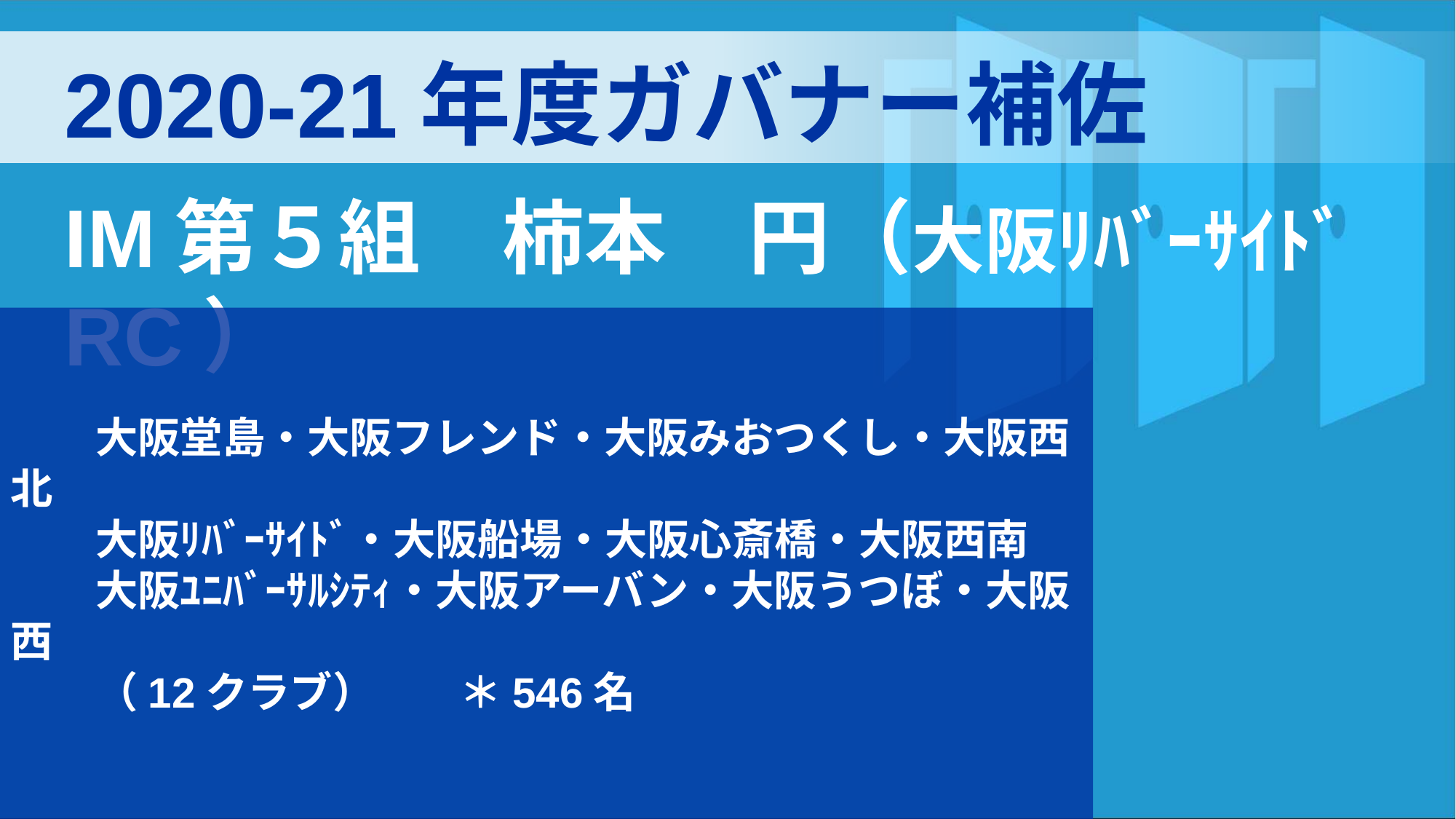

2020-21年度ガバナー補佐
IM第５組　柿本　円（大阪ﾘﾊﾞｰｻｲﾄﾞRC）
　　大阪堂島・大阪フレンド・大阪みおつくし・大阪西北
　　大阪ﾘﾊﾞｰｻｲﾄﾞ・大阪船場・大阪心斎橋・大阪西南
　　大阪ﾕﾆﾊﾞｰｻﾙｼﾃｨ・大阪アーバン・大阪うつぼ・大阪西
　　（12クラブ）　　＊546名